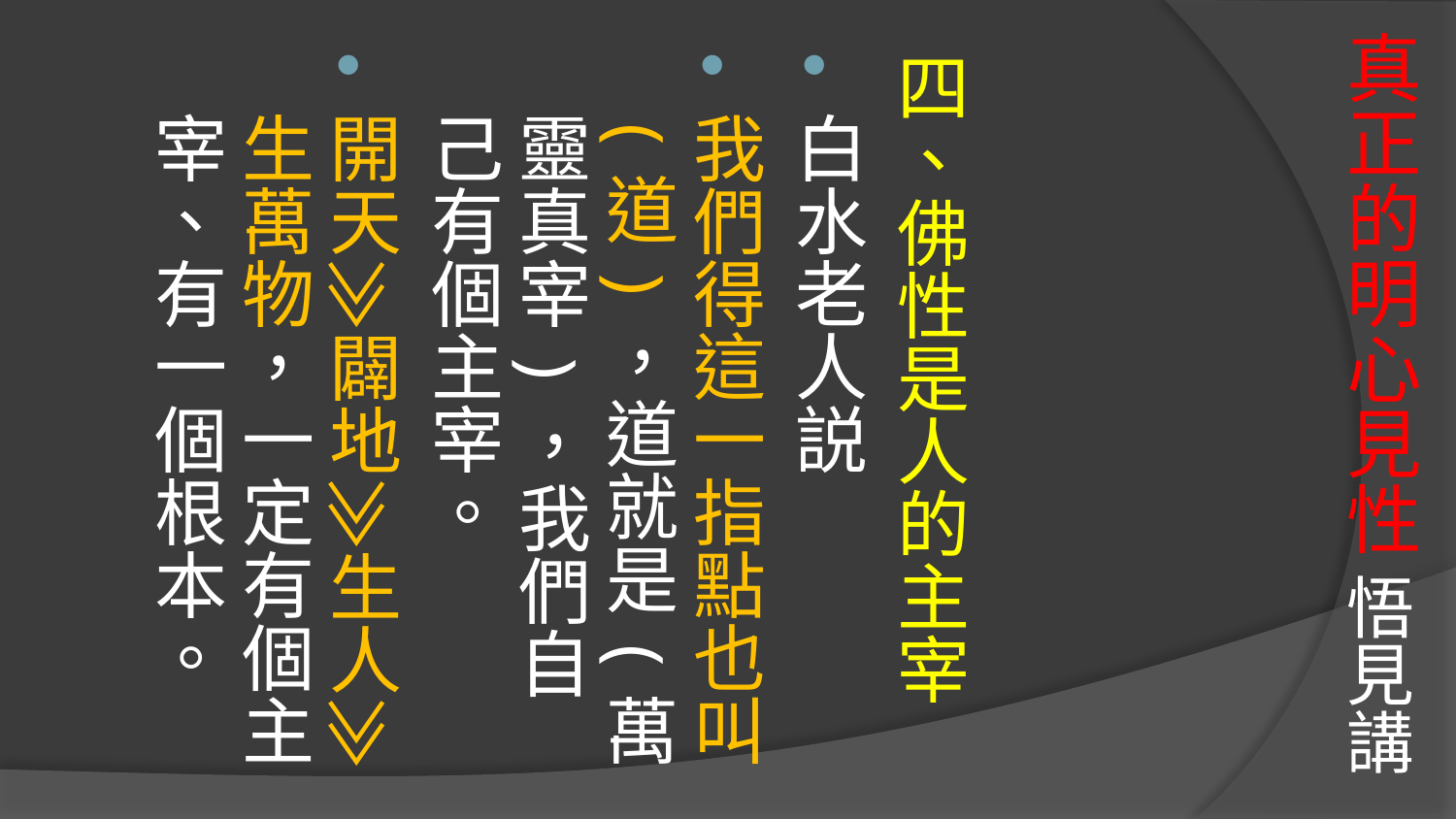

# 真正的明心見性 悟見講
四、佛性是人的主宰
白水老人説
我們得這一指點也叫(道)，道就是(萬靈真宰)，我們自己有個主宰。
開天≫闢地≫生人≫生萬物，一定有個主宰、有一個根本。